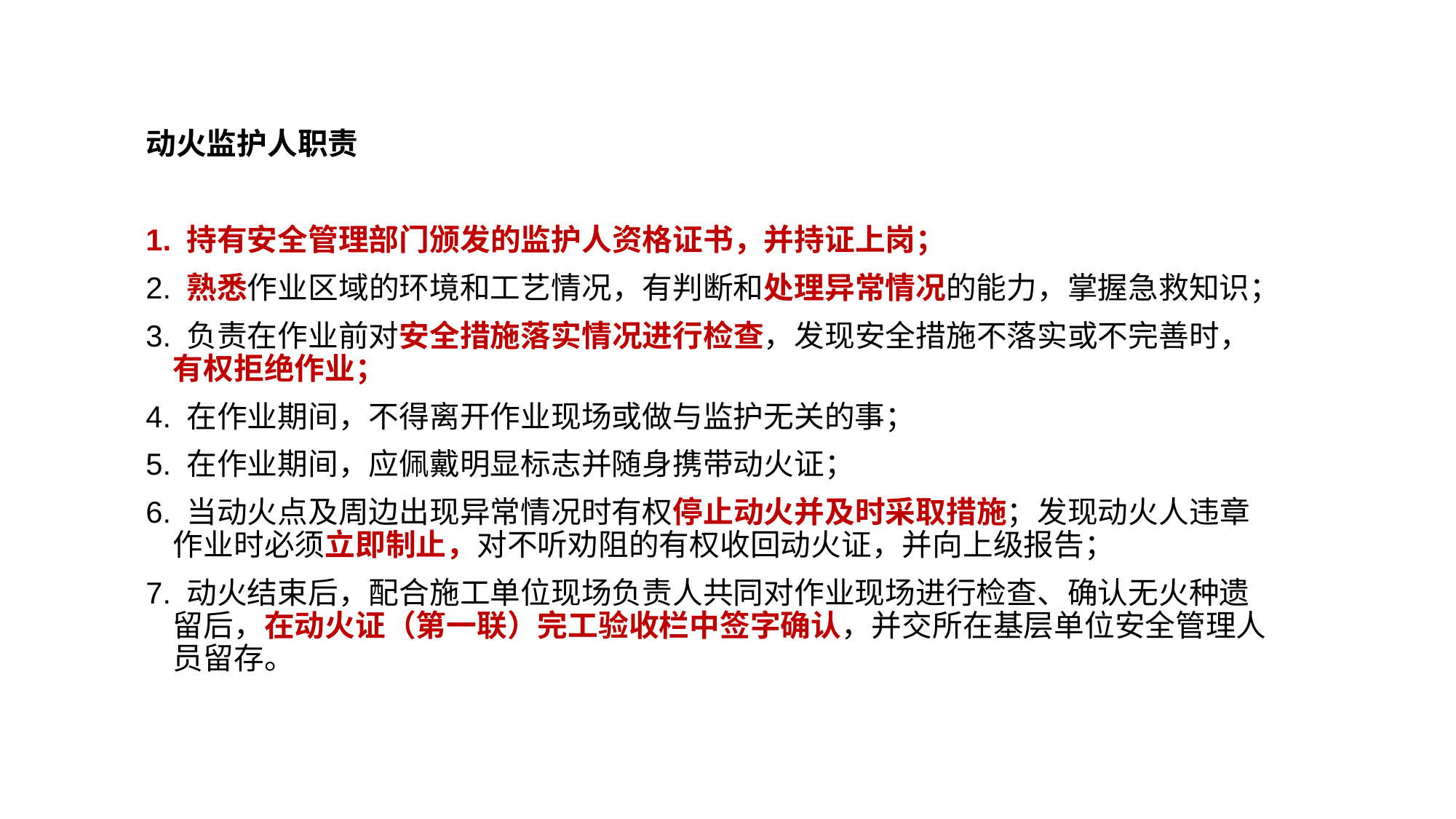

#
动火监护人职责

1. 持有安全管理部门颁发的监护人资格证书，并持证上岗；
2. 熟悉作业区域的环境和工艺情况，有判断和处理异常情况的能力，掌握急救知识；
3. 负责在作业前对安全措施落实情况进行检查，发现安全措施不落实或不完善时，有权拒绝作业；
4. 在作业期间，不得离开作业现场或做与监护无关的事；
5. 在作业期间，应佩戴明显标志并随身携带动火证；
6. 当动火点及周边出现异常情况时有权停止动火并及时采取措施；发现动火人违章作业时必须立即制止，对不听劝阻的有权收回动火证，并向上级报告；
7. 动火结束后，配合施工单位现场负责人共同对作业现场进行检查、确认无火种遗留后，在动火证（第一联）完工验收栏中签字确认，并交所在基层单位安全管理人员留存。